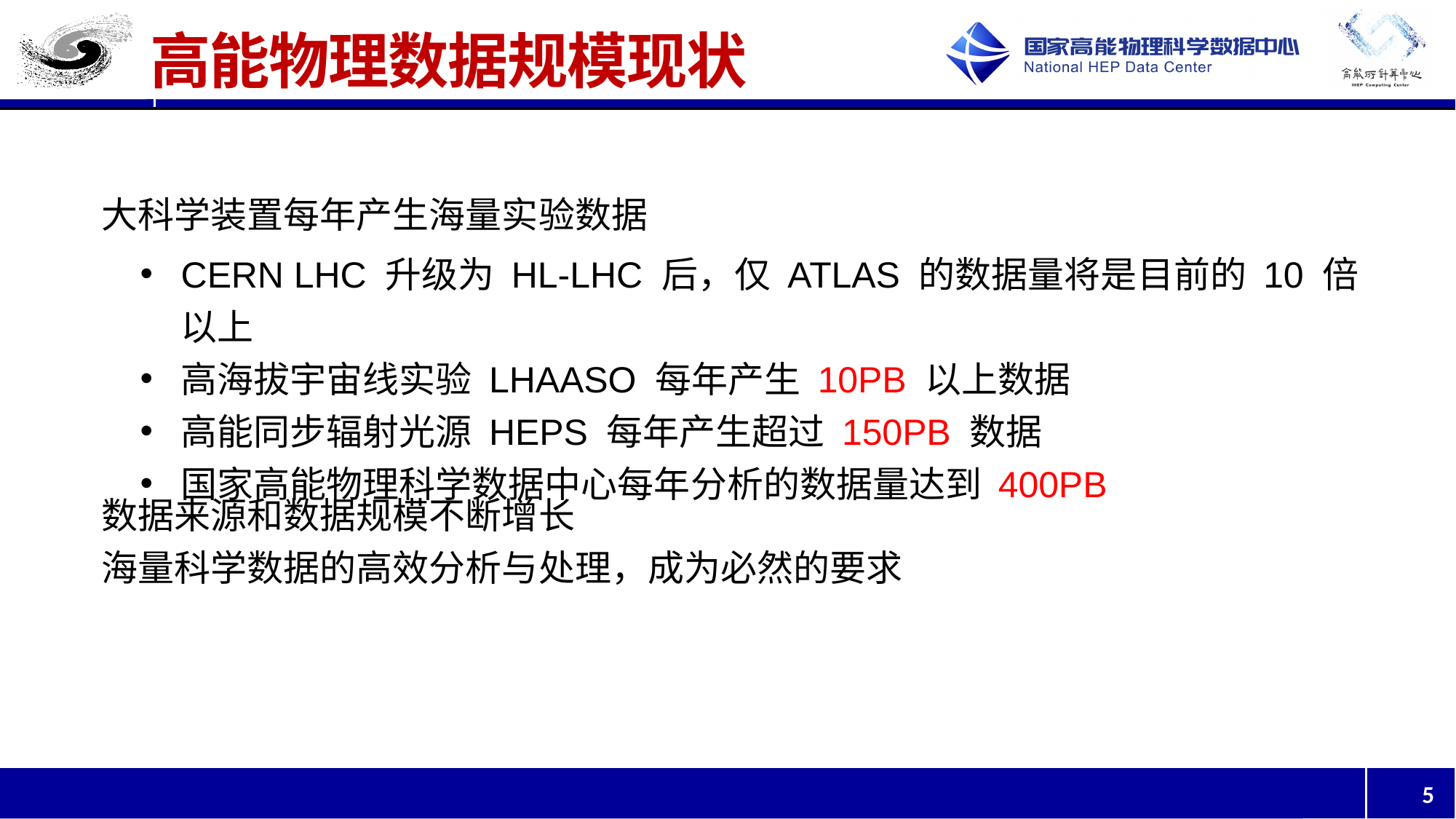

# 高能物理数据规模现状
大科学装置每年产生海量实验数据
CERN LHC 升级为 HL-LHC 后，仅 ATLAS 的数据量将是目前的 10 倍以上
高海拔宇宙线实验 LHAASO 每年产生 10PB 以上数据
高能同步辐射光源 HEPS 每年产生超过 150PB 数据
国家高能物理科学数据中心每年分析的数据量达到 400PB
数据来源和数据规模不断增长
海量科学数据的高效分析与处理，成为必然的要求